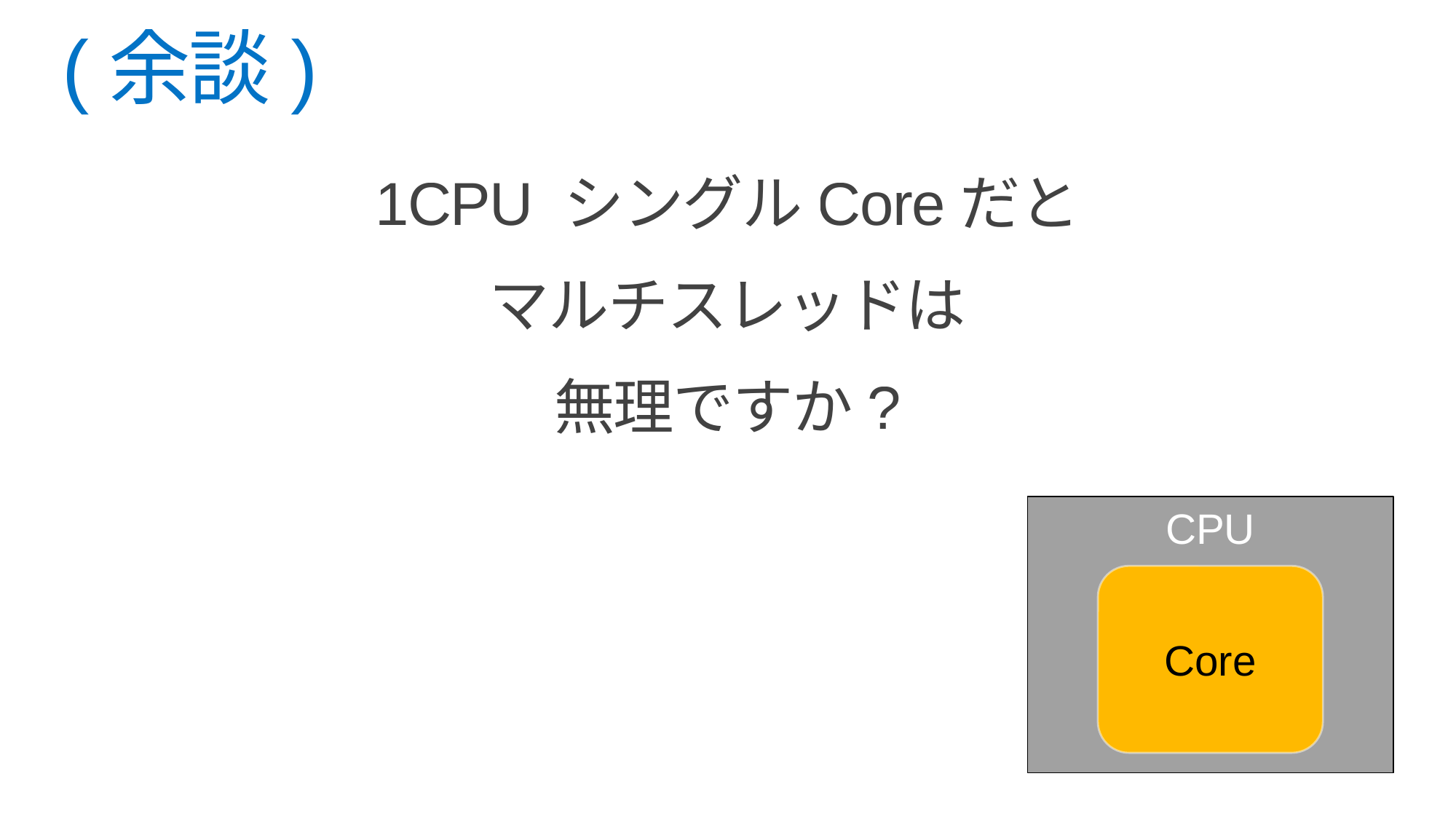

# (余談)
1CPU シングルCoreだと
マルチスレッドは
無理ですか?
CPU
Core